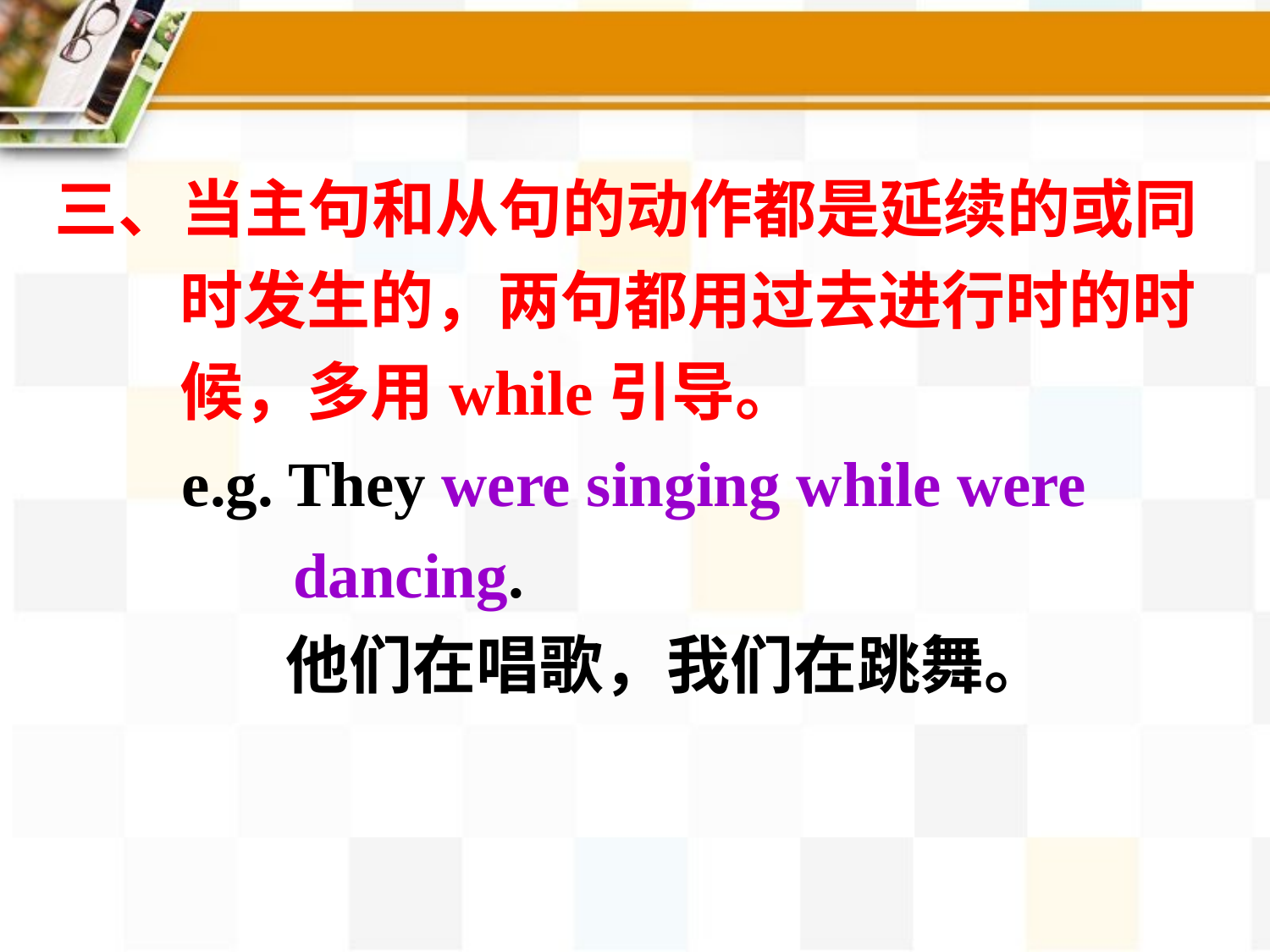

三、当主句和从句的动作都是延续的或同时发生的，两句都用过去进行时的时候，多用while引导。
        e.g. They were singing while were
               dancing.
               他们在唱歌，我们在跳舞。